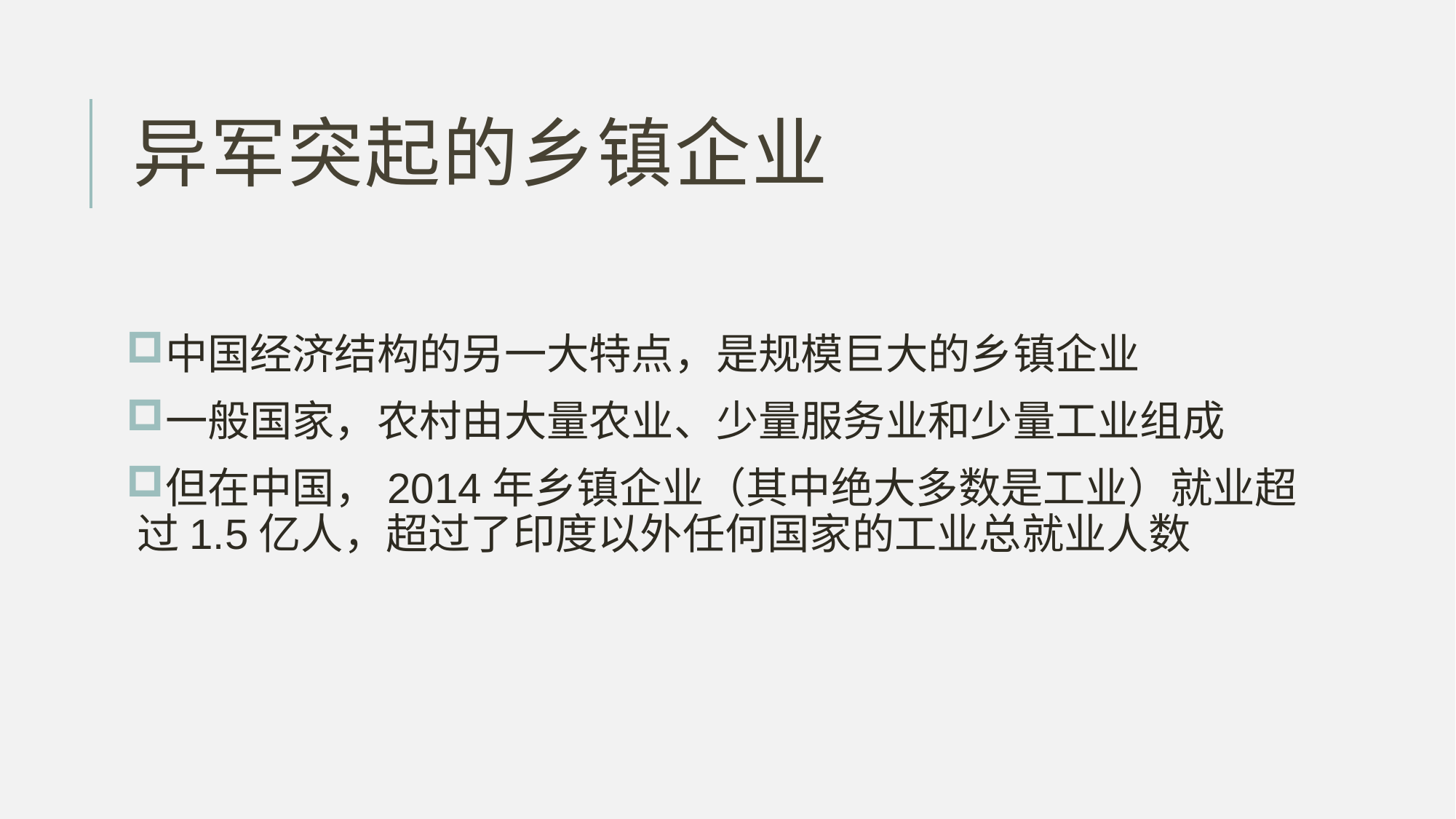

# 异军突起的乡镇企业

中国经济结构的另一大特点，是规模巨大的乡镇企业
一般国家，农村由大量农业、少量服务业和少量工业组成
但在中国，2014年乡镇企业（其中绝大多数是工业）就业超过1.5亿人，超过了印度以外任何国家的工业总就业人数